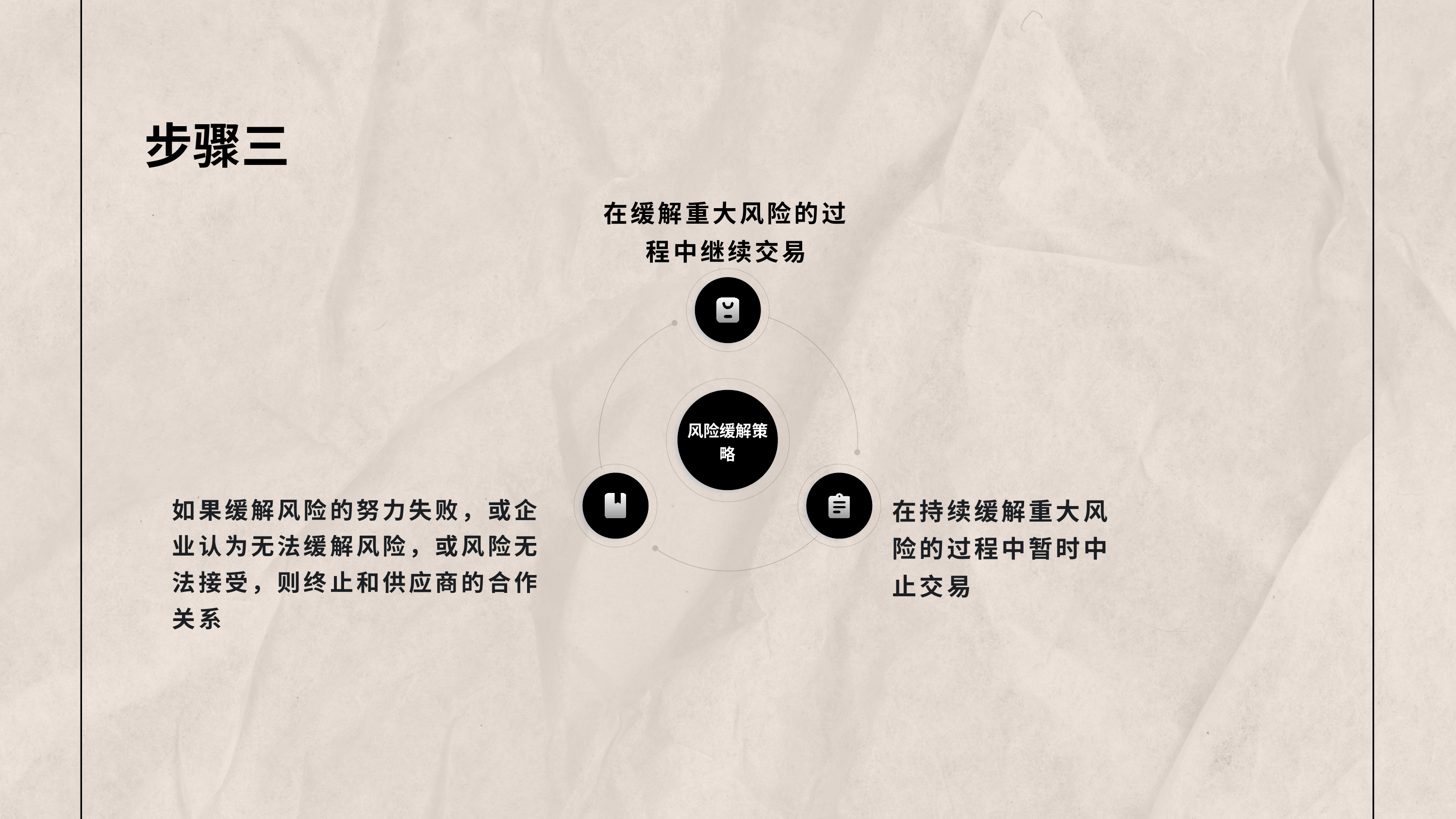

步骤三
在缓解重大风险的过程中继续交易

风险缓解策略

在持续缓解重大风险的过程中暂时中止交易
如果缓解风险的努力失败，或企业认为无法缓解风险，或风险无法接受，则终止和供应商的合作关系